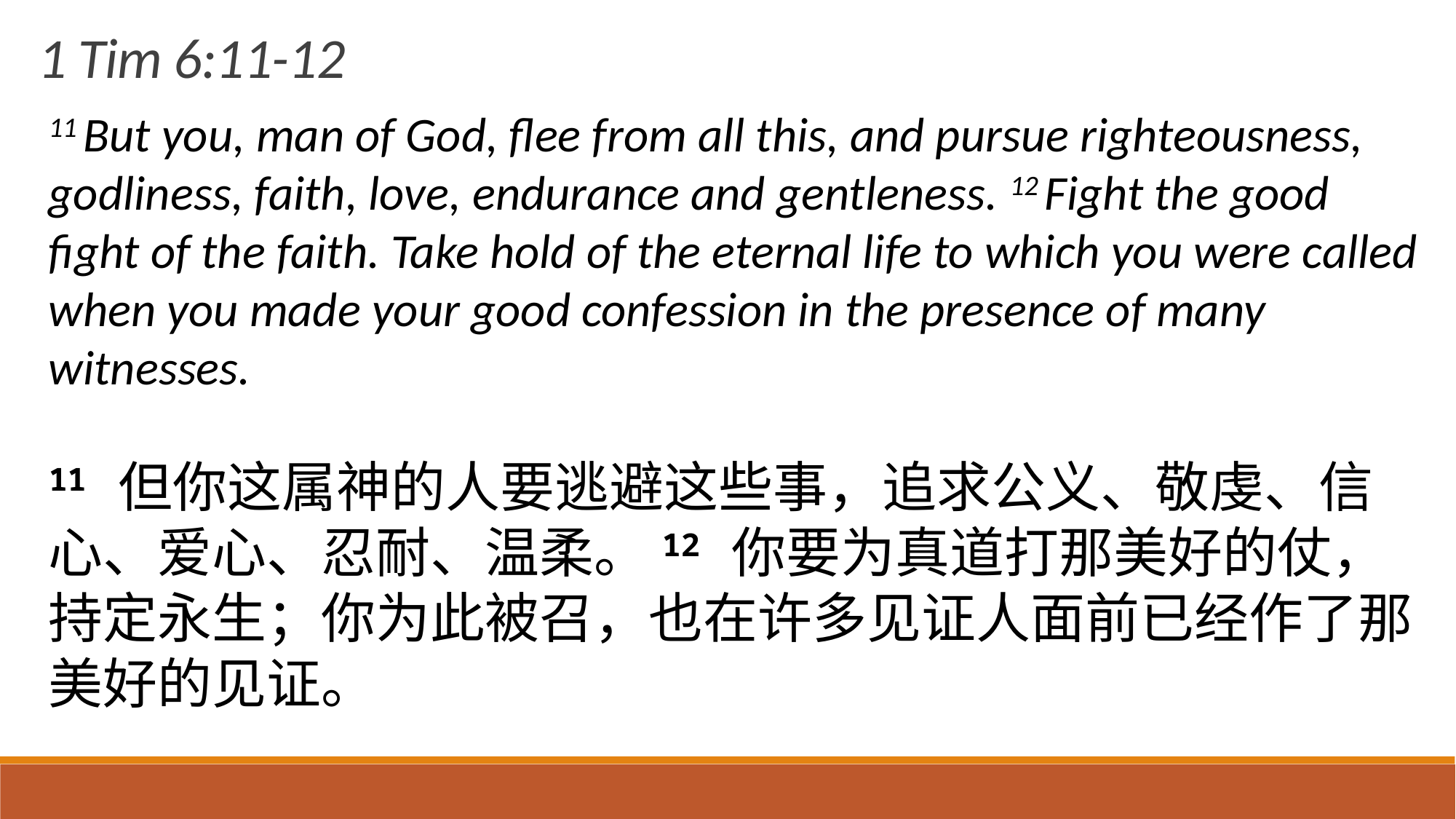

1 Tim 6:11-12
11 But you, man of God, flee from all this, and pursue righteousness, godliness, faith, love, endurance and gentleness. 12 Fight the good fight of the faith. Take hold of the eternal life to which you were called when you made your good confession in the presence of many witnesses.

11 但你这属神的人要逃避这些事，追求公义、敬虔、信心、爱心、忍耐、温柔。12 你要为真道打那美好的仗，持定永生；你为此被召，也在许多见证人面前已经作了那美好的见证。